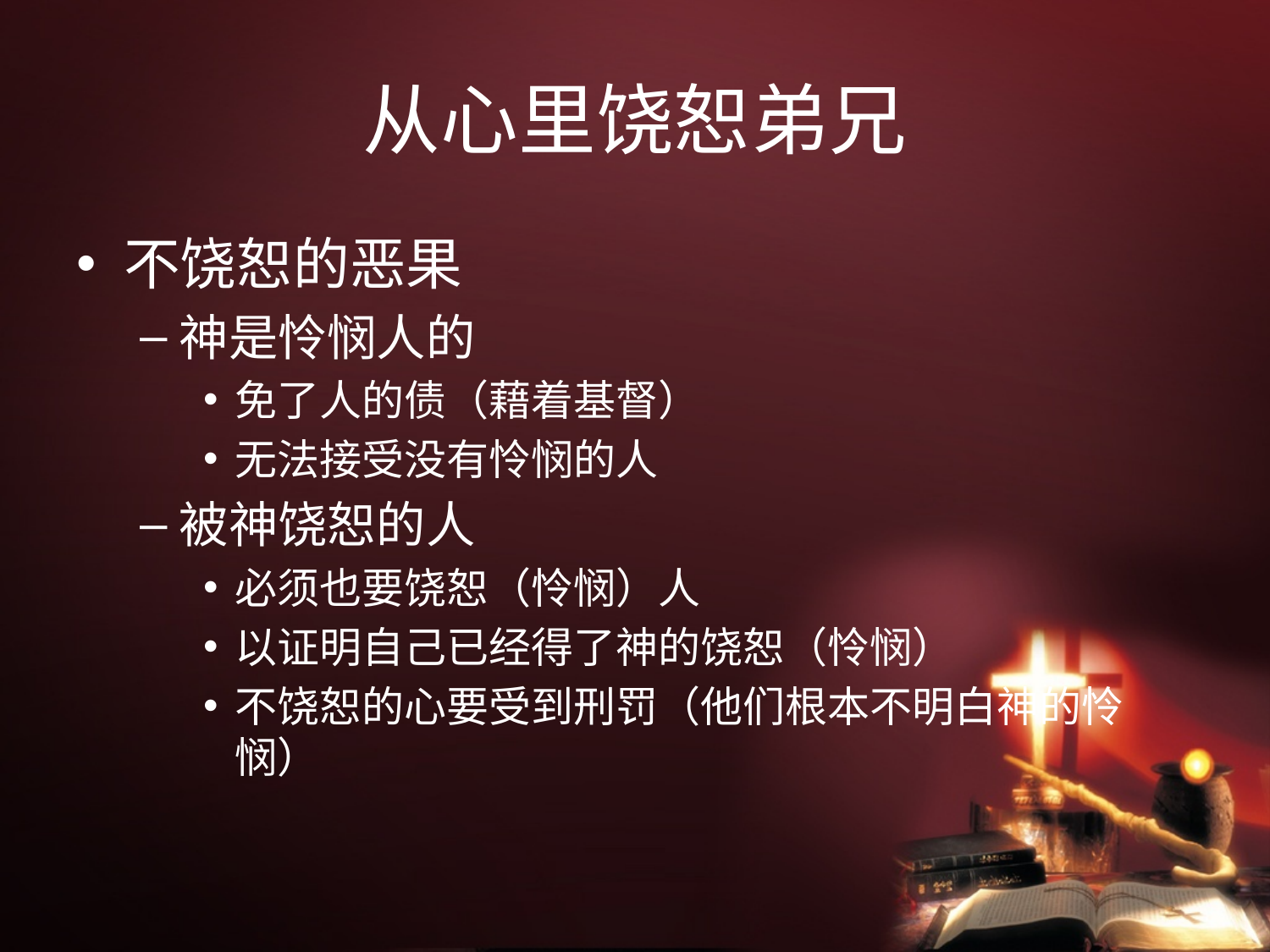

# 从心里饶恕弟兄
不饶恕的恶果
神是怜悯人的
免了人的债（藉着基督）
无法接受没有怜悯的人
被神饶恕的人
必须也要饶恕（怜悯）人
以证明自己已经得了神的饶恕（怜悯）
不饶恕的心要受到刑罚（他们根本不明白神的怜悯）